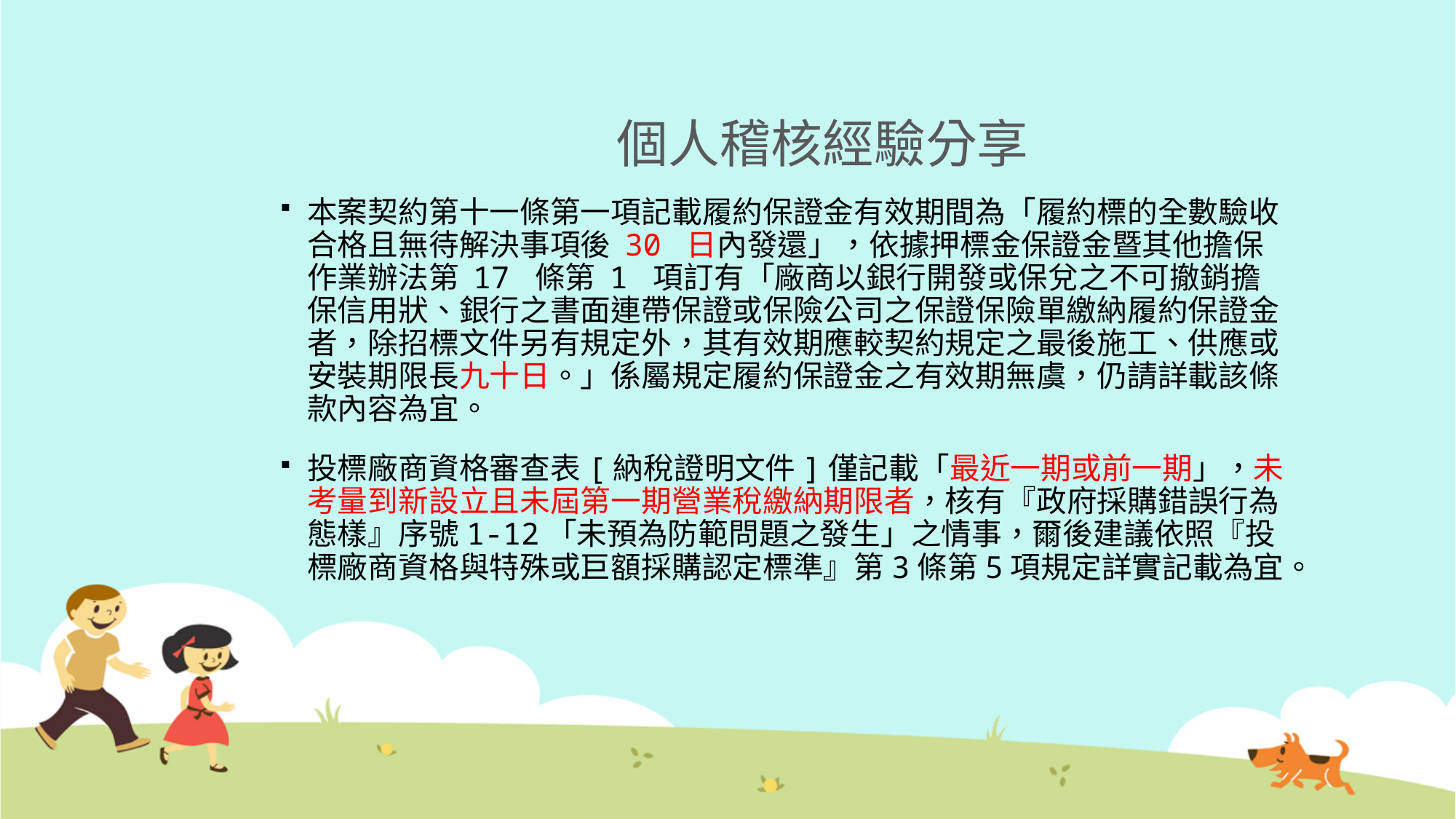

# 個人稽核經驗分享
本案契約第十一條第一項記載履約保證金有效期間為「履約標的全數驗收合格且無待解決事項後 30 日內發還」，依據押標金保證金暨其他擔保作業辦法第 17 條第 1 項訂有「廠商以銀行開發或保兌之不可撤銷擔保信用狀、銀行之書面連帶保證或保險公司之保證保險單繳納履約保證金者，除招標文件另有規定外，其有效期應較契約規定之最後施工、供應或安裝期限長九十日。」係屬規定履約保證金之有效期無虞，仍請詳載該條款內容為宜。
投標廠商資格審查表[納稅證明文件]僅記載「最近一期或前一期」，未考量到新設立且未屆第一期營業稅繳納期限者，核有『政府採購錯誤行為態樣』序號1-12「未預為防範問題之發生」之情事，爾後建議依照『投標廠商資格與特殊或巨額採購認定標準』第3條第5項規定詳實記載為宜。